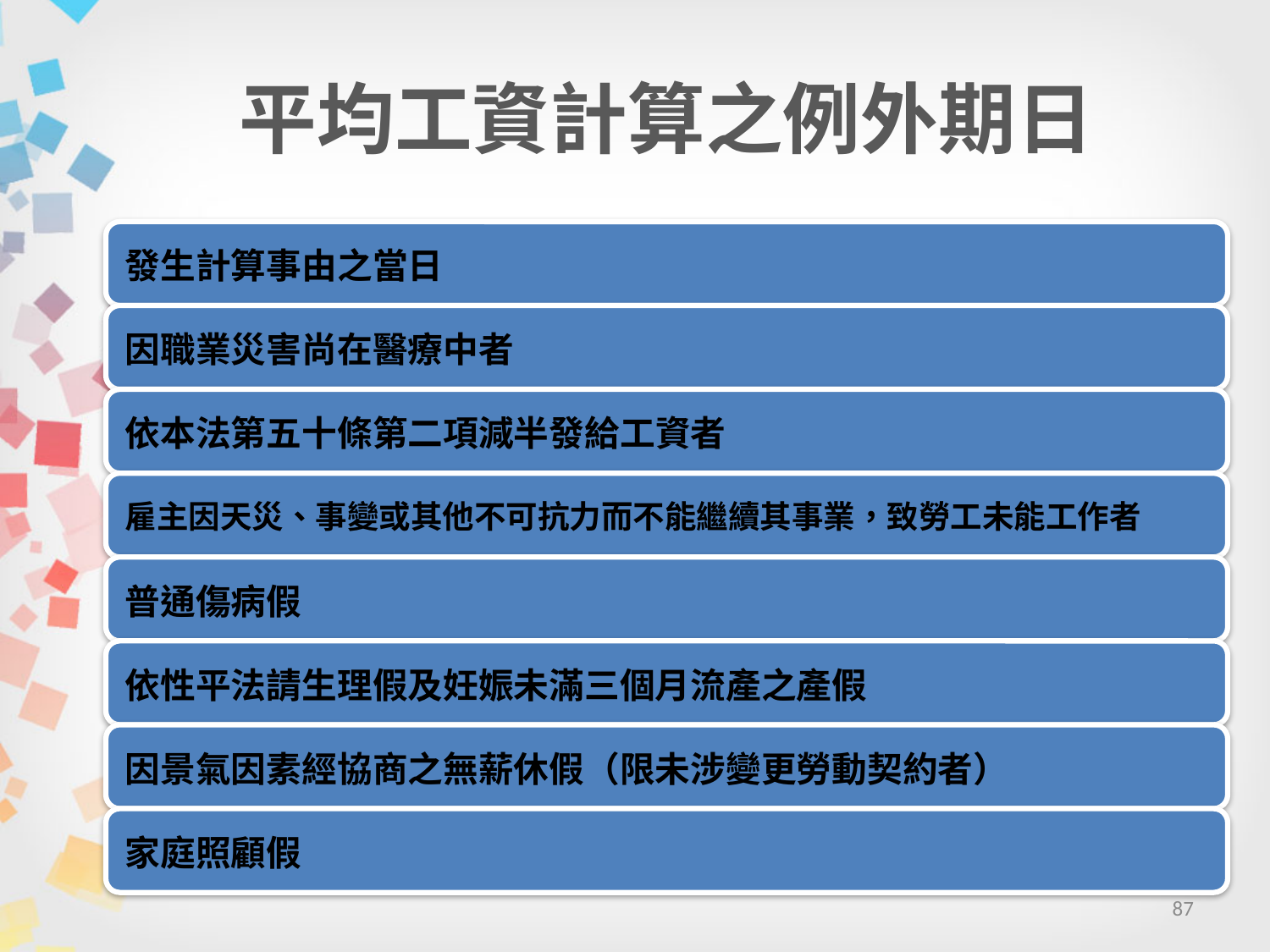

# 平均工資計算之例外期日
發生計算事由之當日
因職業災害尚在醫療中者
依本法第五十條第二項減半發給工資者
雇主因天災、事變或其他不可抗力而不能繼續其事業，致勞工未能工作者
普通傷病假
依性平法請生理假及妊娠未滿三個月流產之產假
因景氣因素經協商之無薪休假（限未涉變更勞動契約者）
家庭照顧假

87